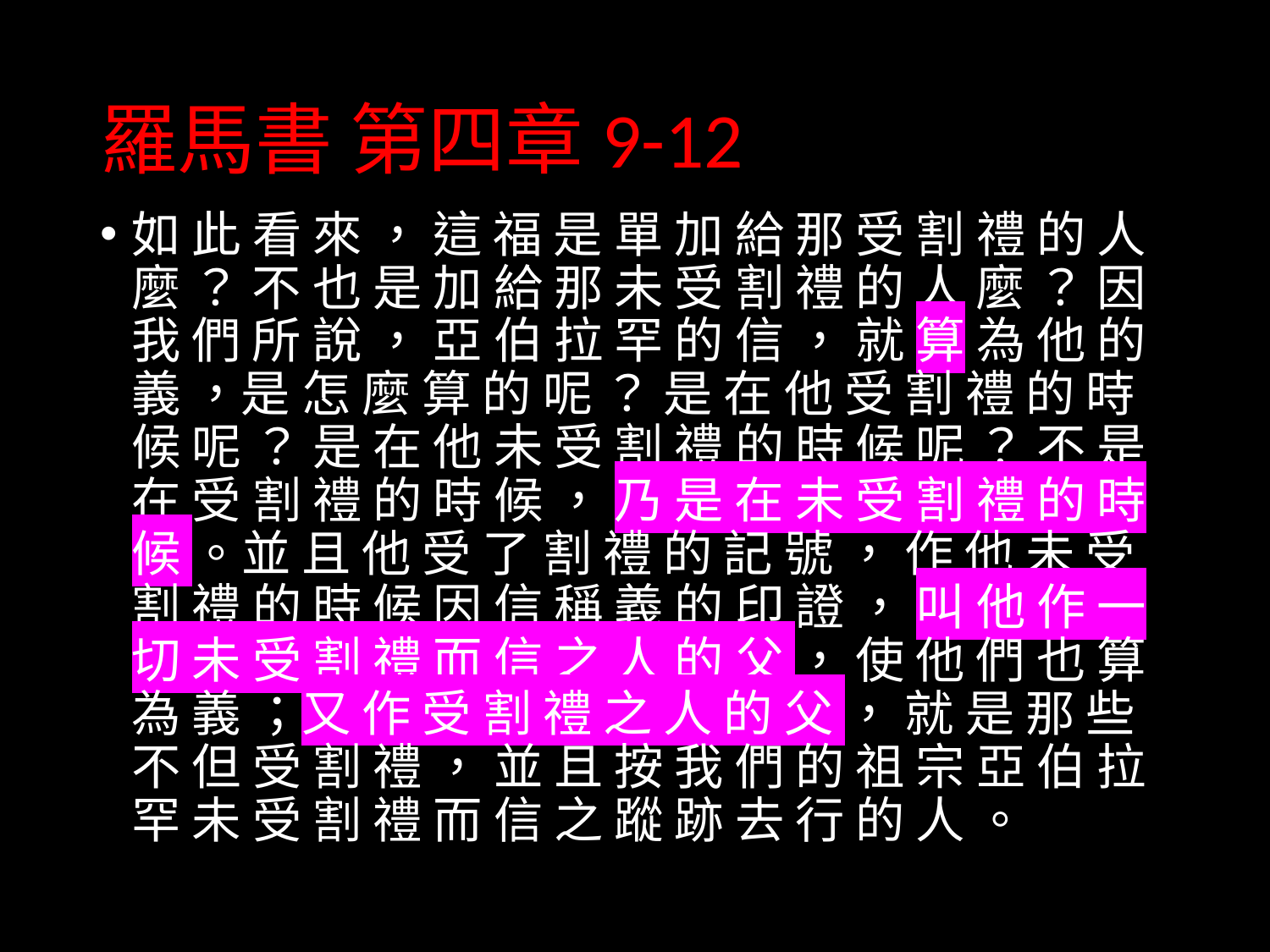

# 羅馬書 第四章9-12
如 此 看 來 ， 這 福 是 單 加 給 那 受 割 禮 的 人 麼 ？ 不 也 是 加 給 那 未 受 割 禮 的 人 麼 ？ 因 我 們 所 說 ， 亞 伯 拉 罕 的 信 ， 就 算 為 他 的 義 ，是 怎 麼 算 的 呢 ？ 是 在 他 受 割 禮 的 時 候 呢 ？ 是 在 他 未 受 割 禮 的 時 候 呢 ？ 不 是 在 受 割 禮 的 時 候 ， 乃 是 在 未 受 割 禮 的 時 候 。並 且 他 受 了 割 禮 的 記 號 ， 作 他 未 受 割 禮 的 時 候 因 信 稱 義 的 印 證 ， 叫 他 作 一 切 未 受 割 禮 而 信 之 人 的 父 ， 使 他 們 也 算 為 義 ；又 作 受 割 禮 之 人 的 父 ， 就 是 那 些 不 但 受 割 禮 ， 並 且 按 我 們 的 祖 宗 亞 伯 拉 罕 未 受 割 禮 而 信 之 蹤 跡 去 行 的 人 。